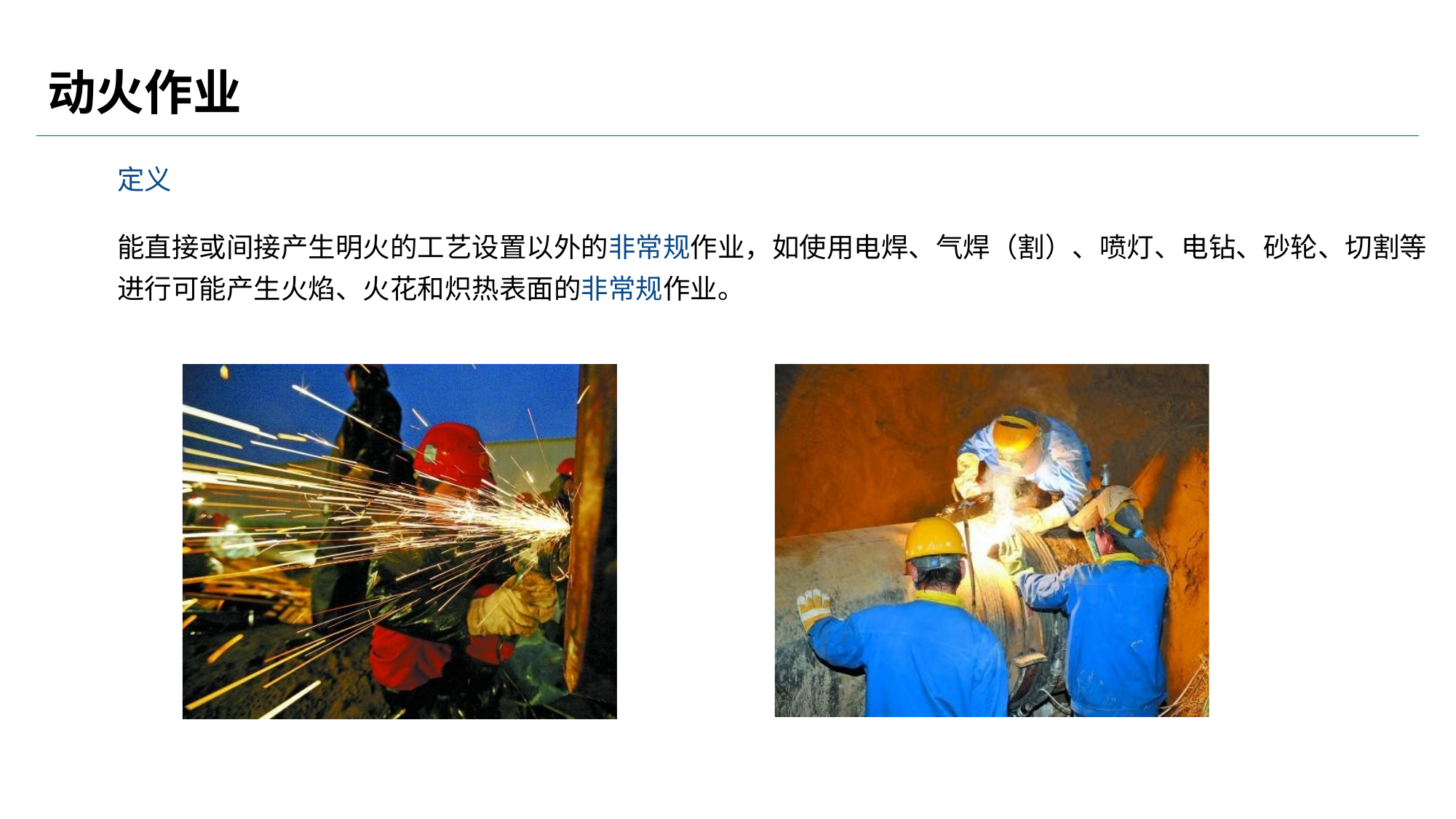

# 动火作业
定义
能直接或间接产生明火的工艺设置以外的非常规作业，如使用电焊、气焊（割）、喷灯、电钻、砂轮、切割等 进行可能产生火焰、火花和炽热表面的非常规作业。

44